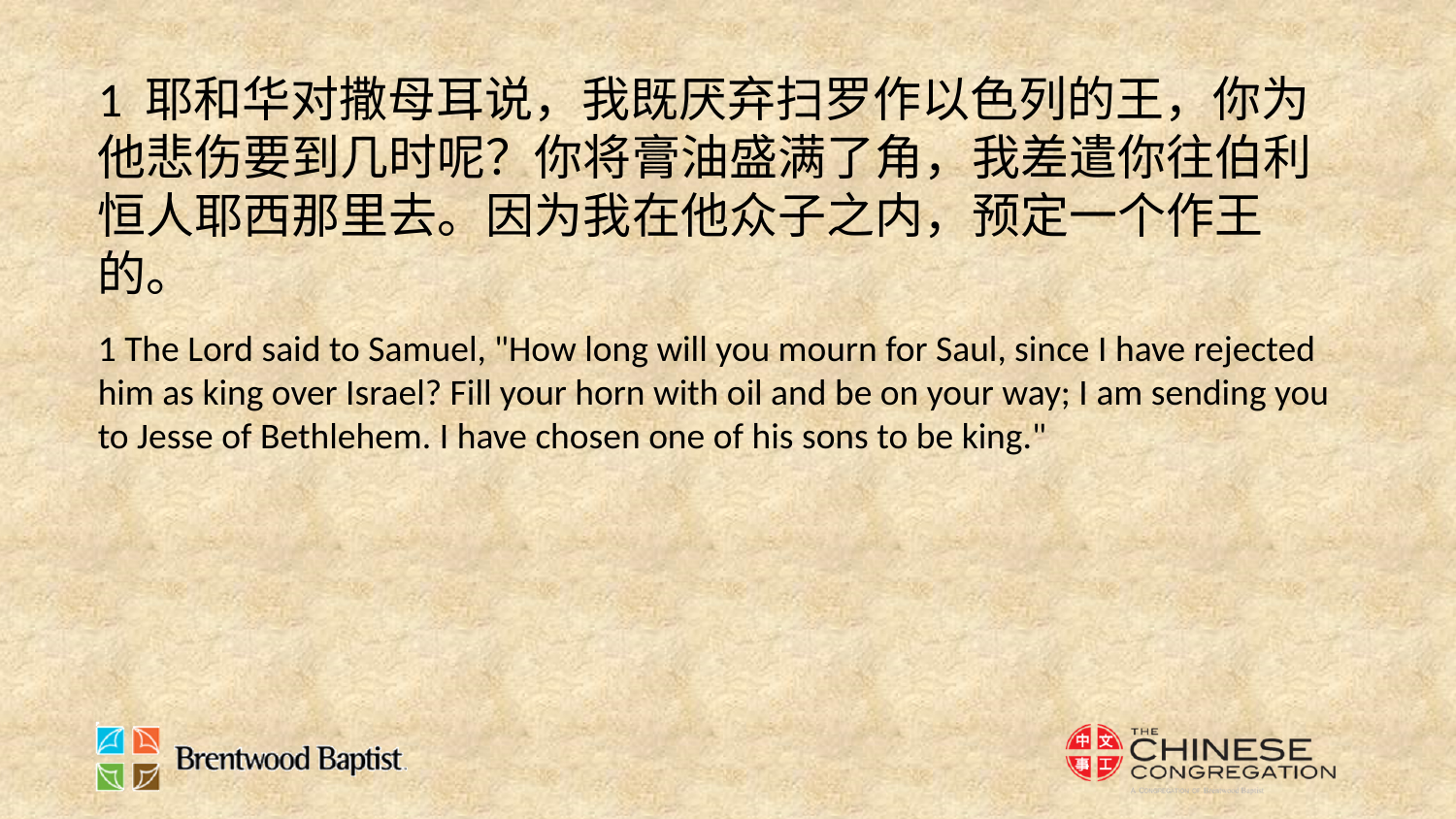

1 耶和华对撒母耳说，我既厌弃扫罗作以色列的王，你为他悲伤要到几时呢？你将膏油盛满了角，我差遣你往伯利恒人耶西那里去。因为我在他众子之内，预定一个作王的。

1 The Lord said to Samuel, "How long will you mourn for Saul, since I have rejected him as king over Israel? Fill your horn with oil and be on your way; I am sending you to Jesse of Bethlehem. I have chosen one of his sons to be king."